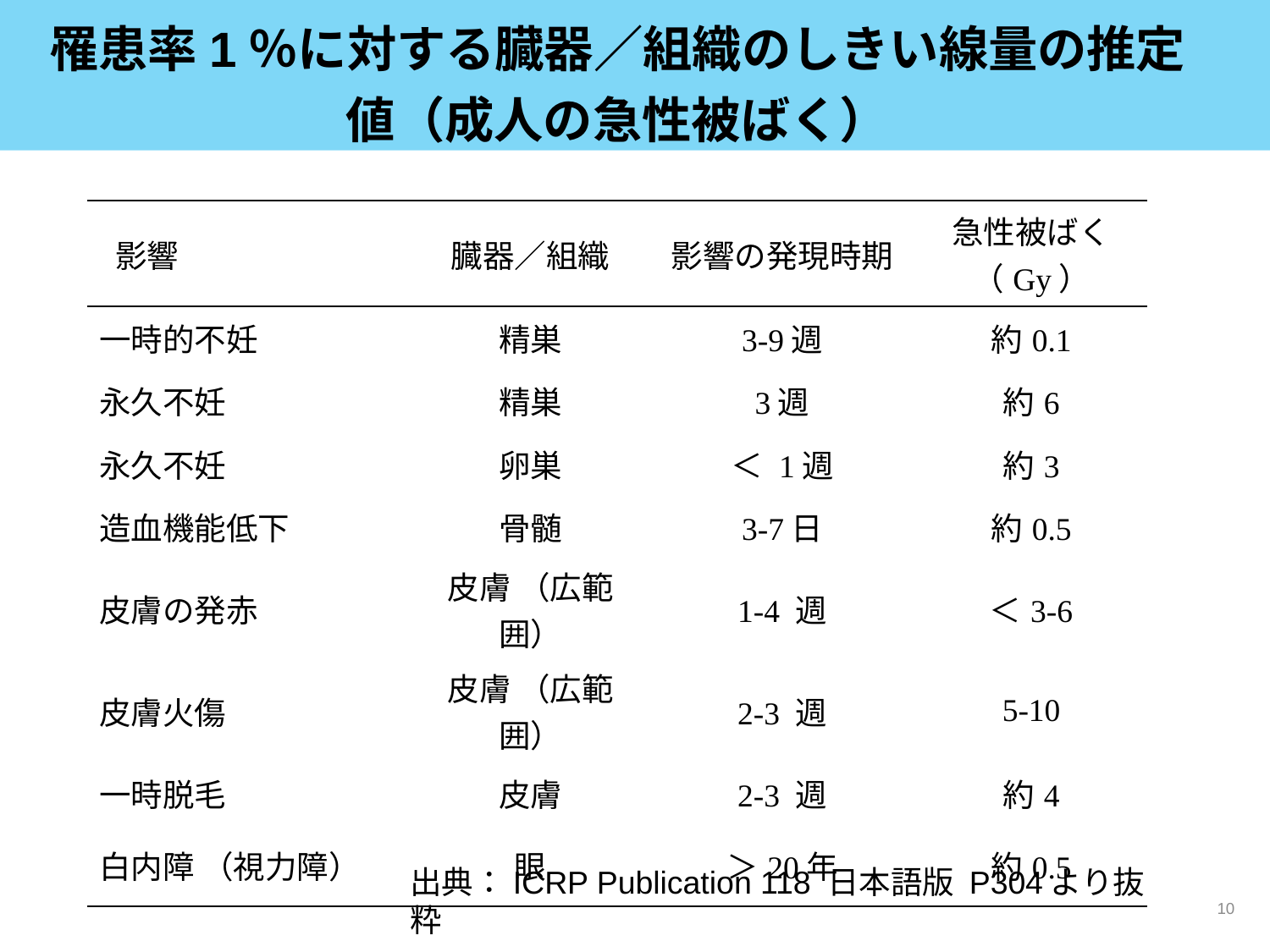

# 罹患率1％に対する臓器／組織のしきい線量の推定値（成人の急性被ばく）
| 影響 | 臓器／組織 | 影響の発現時期 | 急性被ばく（Gy） |
| --- | --- | --- | --- |
| 一時的不妊 | 精巣 | 3-9週 | 約0.1 |
| 永久不妊 | 精巣 | 3週 | 約6 |
| 永久不妊 | 卵巣 | ＜ 1週 | 約3 |
| 造血機能低下 | 骨髄 | 3-7日 | 約0.5 |
| 皮膚の発赤 | 皮膚 （広範囲） | 1-4 週 | ＜3-6 |
| 皮膚火傷 | 皮膚 （広範囲） | 2-3 週 | 5-10 |
| 一時脱毛 | 皮膚 | 2-3 週 | 約4 |
| 白内障 （視力障） | 眼 | ＞20年 | 約0.5 |
出典：ICRP Publication 118 日本語版 P304より抜粋
10